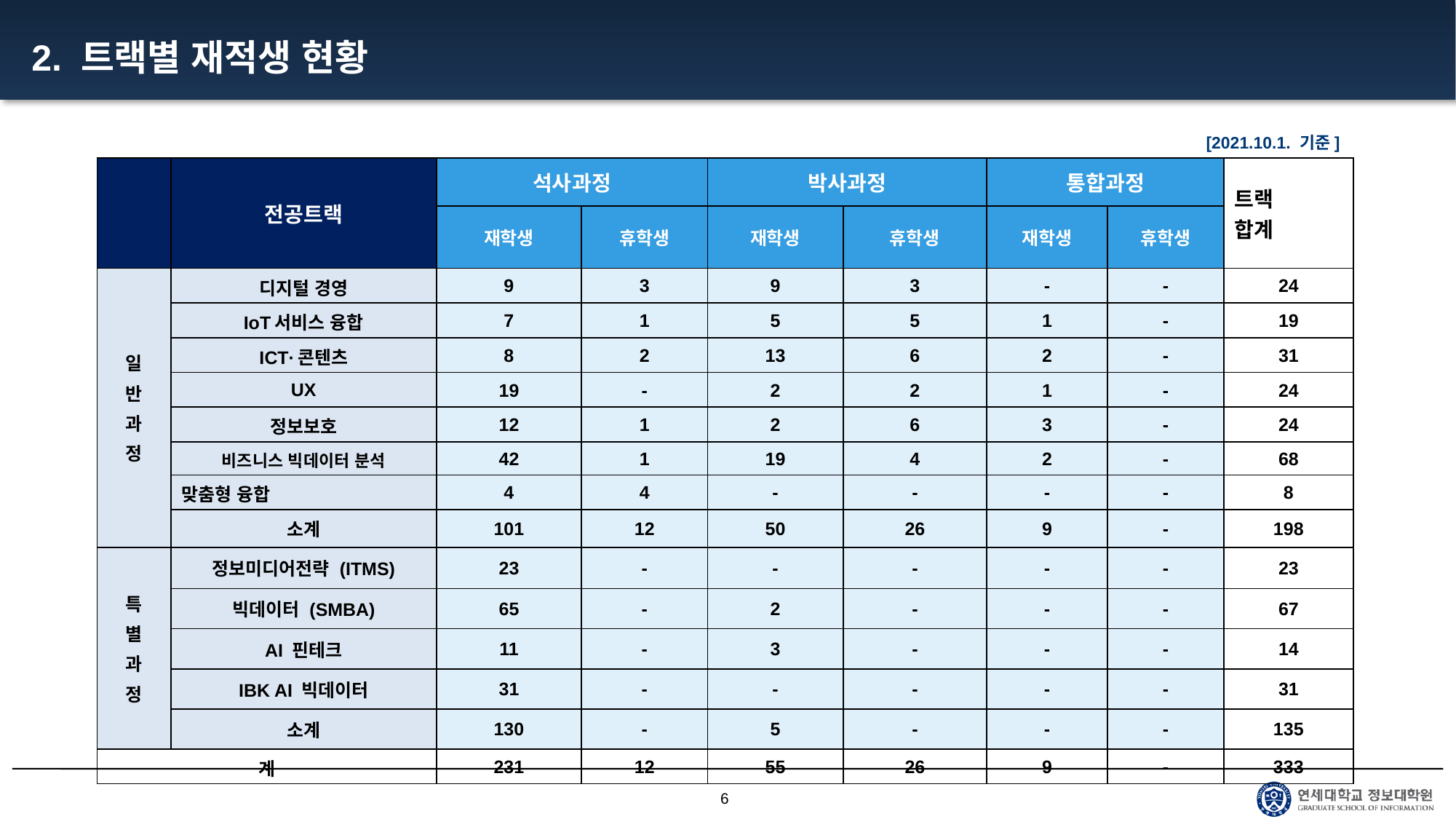

2. 트랙별 재적생 현황
[2021.10.1. 기준]
|  | 전공트랙 | 석사과정 |  | 박사과정 |  | 통합과정 |  | 트랙 합계 |
| --- | --- | --- | --- | --- | --- | --- | --- | --- |
|  |  | 재학생 | 휴학생 | 재학생 | 휴학생 | 재학생 | 휴학생 |  |
| 일 반 과 정 | 디지털 경영 | 9 | 3 | 9 | 3 | - | - | 24 |
|  | IoT서비스 융합 | 7 | 1 | 5 | 5 | 1 | - | 19 |
|  | ICT∙콘텐츠 | 8 | 2 | 13 | 6 | 2 | - | 31 |
|  | UX | 19 | - | 2 | 2 | 1 | - | 24 |
|  | 정보보호 | 12 | 1 | 2 | 6 | 3 | - | 24 |
|  | 비즈니스 빅데이터 분석 | 42 | 1 | 19 | 4 | 2 | - | 68 |
|  | 맞춤형 융합 | 4 | 4 | - | - | - | - | 8 |
|  | 소계 | 101 | 12 | 50 | 26 | 9 | - | 198 |
| 특 별 과 정 | 정보미디어전략 (ITMS) | 23 | - | - | - | - | - | 23 |
|  | 빅데이터 (SMBA) | 65 | - | 2 | - | - | - | 67 |
|  | AI 핀테크 | 11 | - | 3 | - | - | - | 14 |
|  | IBK AI 빅데이터 | 31 | - | - | - | - | - | 31 |
|  | 소계 | 130 | - | 5 | - | - | - | 135 |
| 계 |  | 231 | 12 | 55 | 26 | 9 | - | 333 |